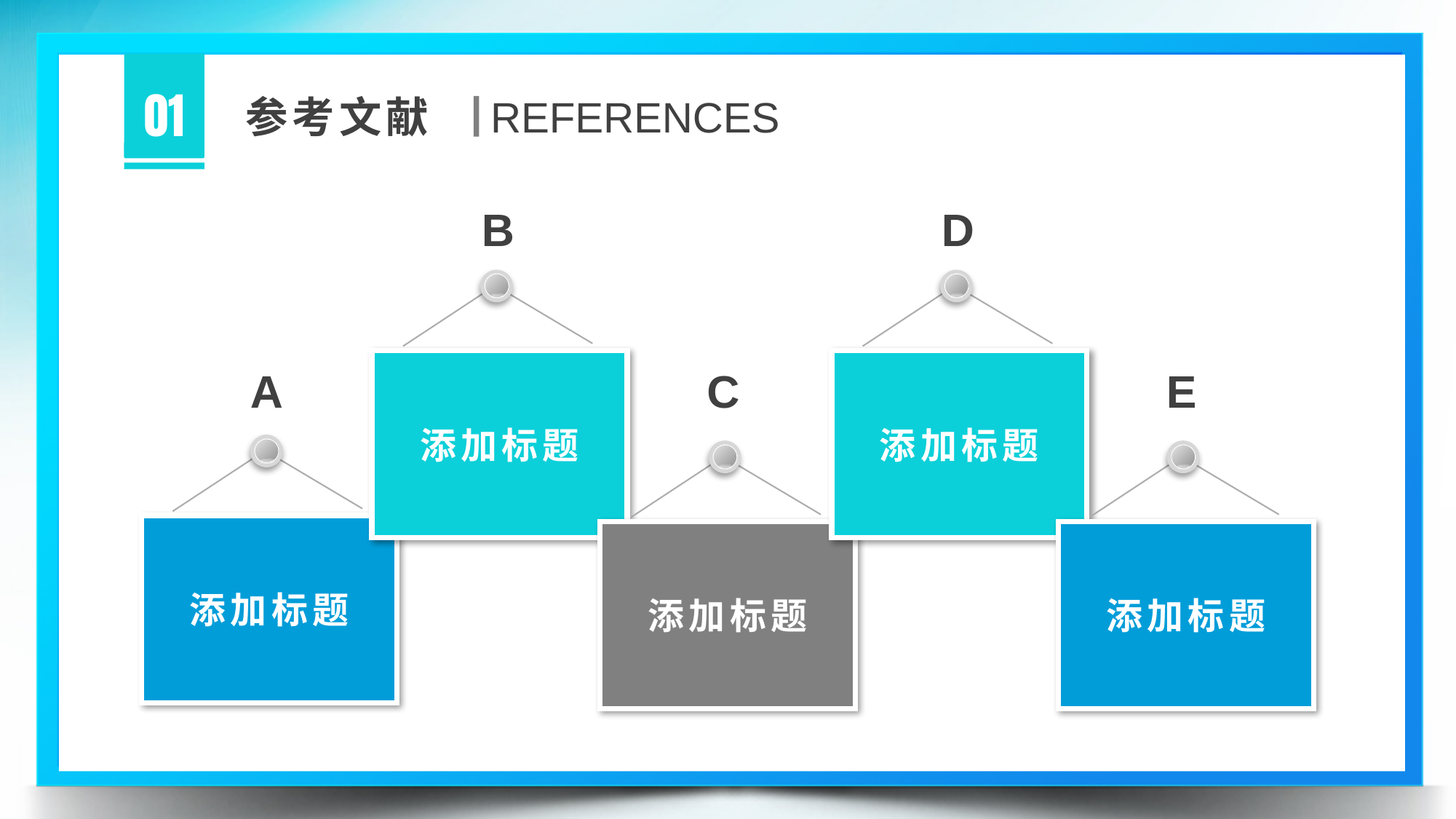

01

参考文献
REFERENCES

B
D

添加标题

添加标题
A
C
E

添加标题

添加标题

添加标题